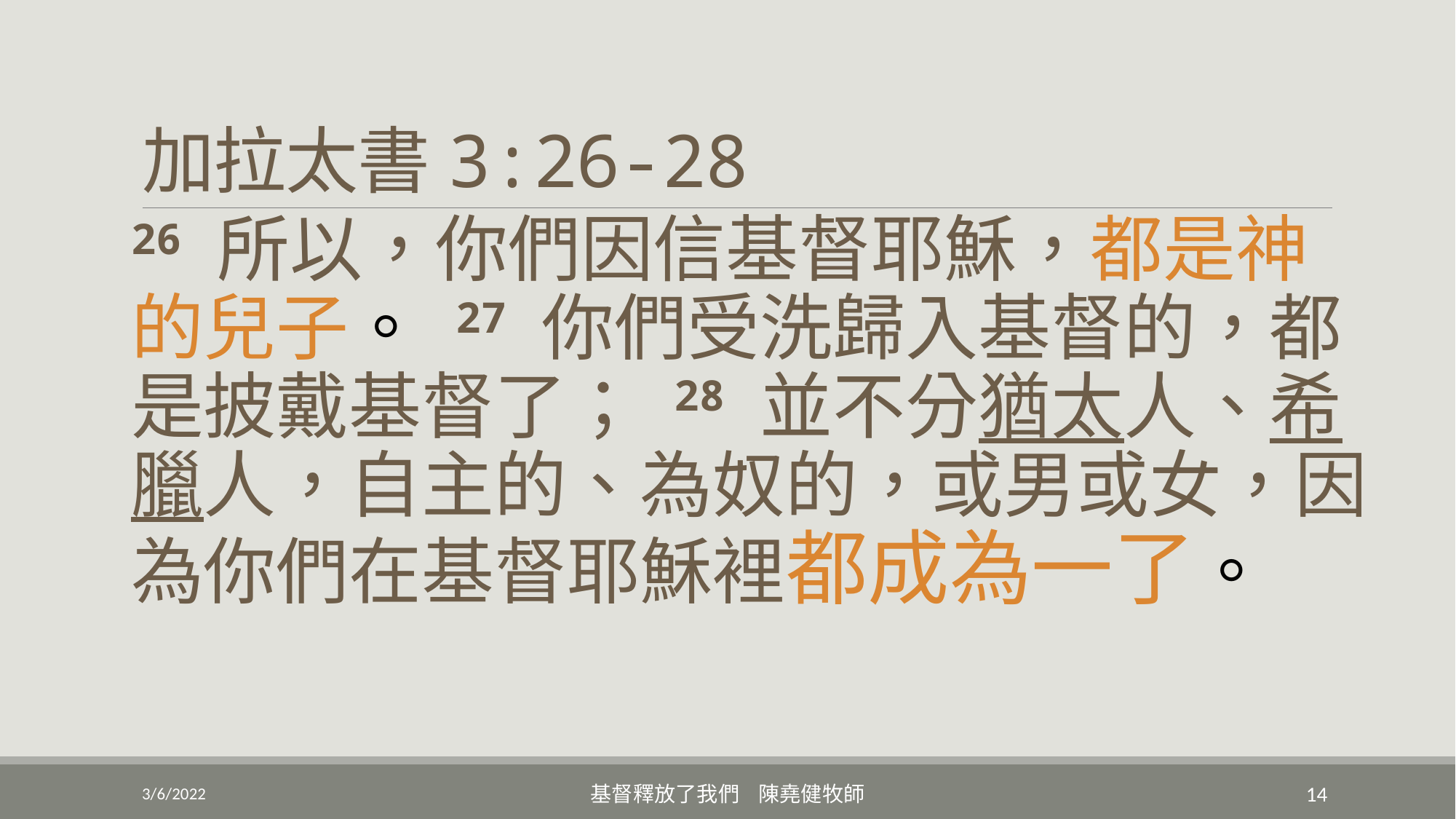

# 加拉太書3:26-28
26 所以，你們因信基督耶穌，都是神的兒子。 27 你們受洗歸入基督的，都是披戴基督了； 28 並不分猶太人、希臘人，自主的、為奴的，或男或女，因為你們在基督耶穌裡都成為一了。
3/6/2022
基督釋放了我們    陳堯健牧師
14